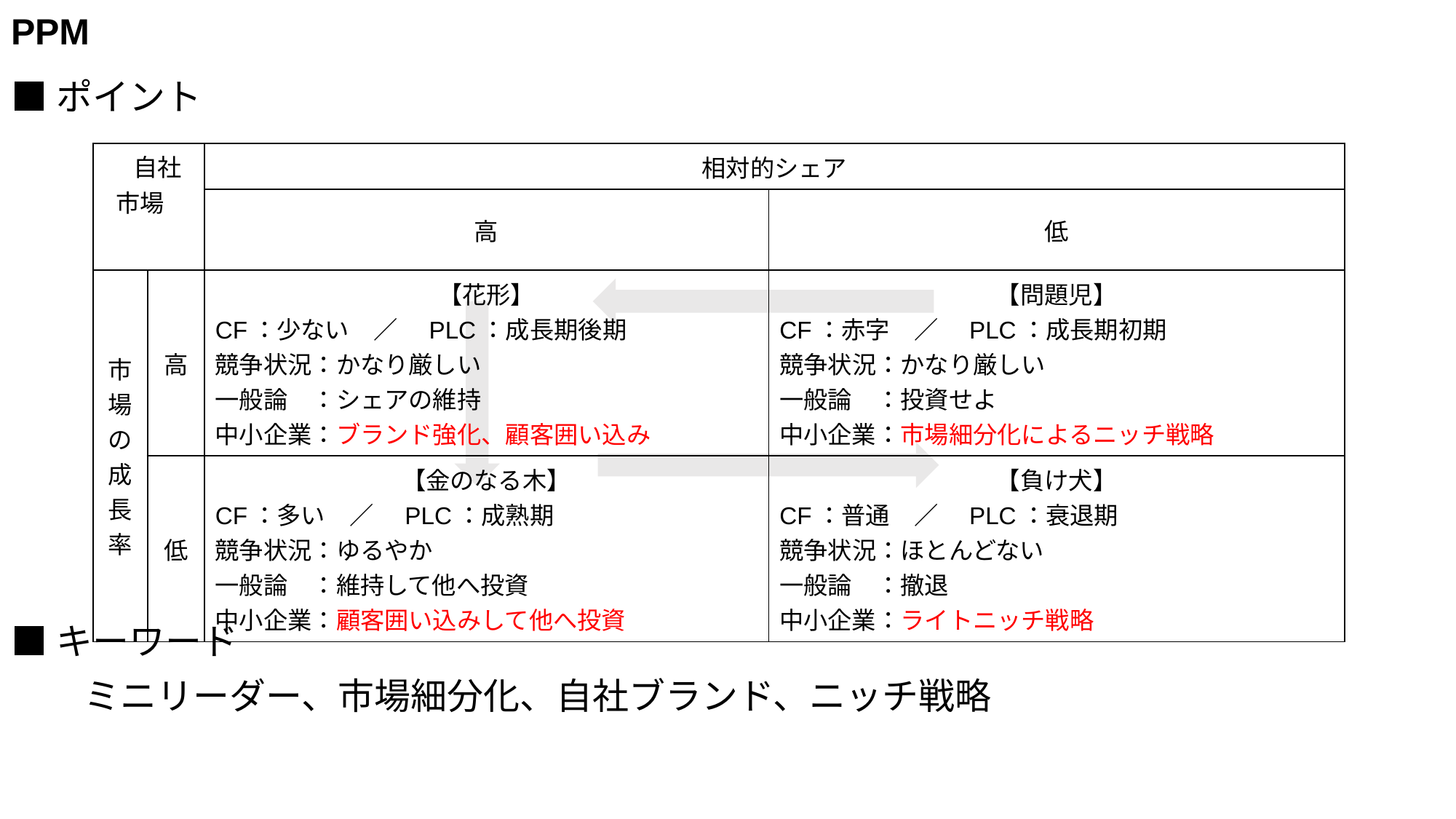

# PPM
■ポイント

■キーワード
　　ミニリーダー、市場細分化、自社ブランド、ニッチ戦略

| 自社 市場 |  | 相対的シェア |  |
| --- | --- | --- | --- |
|  |  | 高 | 低 |
| 市場の成長率 | 高 | 【花形】 CF：少ない　／　PLC：成長期後期 競争状況：かなり厳しい 一般論　：シェアの維持 中小企業：ブランド強化、顧客囲い込み | 【問題児】 CF：赤字　／　PLC：成長期初期 競争状況：かなり厳しい 一般論　：投資せよ 中小企業：市場細分化によるニッチ戦略 |
|  | 低 | 【金のなる木】 CF：多い　／　PLC：成熟期 競争状況：ゆるやか 一般論　：維持して他へ投資 中小企業：顧客囲い込みして他へ投資 | 【負け犬】 CF：普通　／　PLC：衰退期 競争状況：ほとんどない 一般論　：撤退 中小企業：ライトニッチ戦略 |